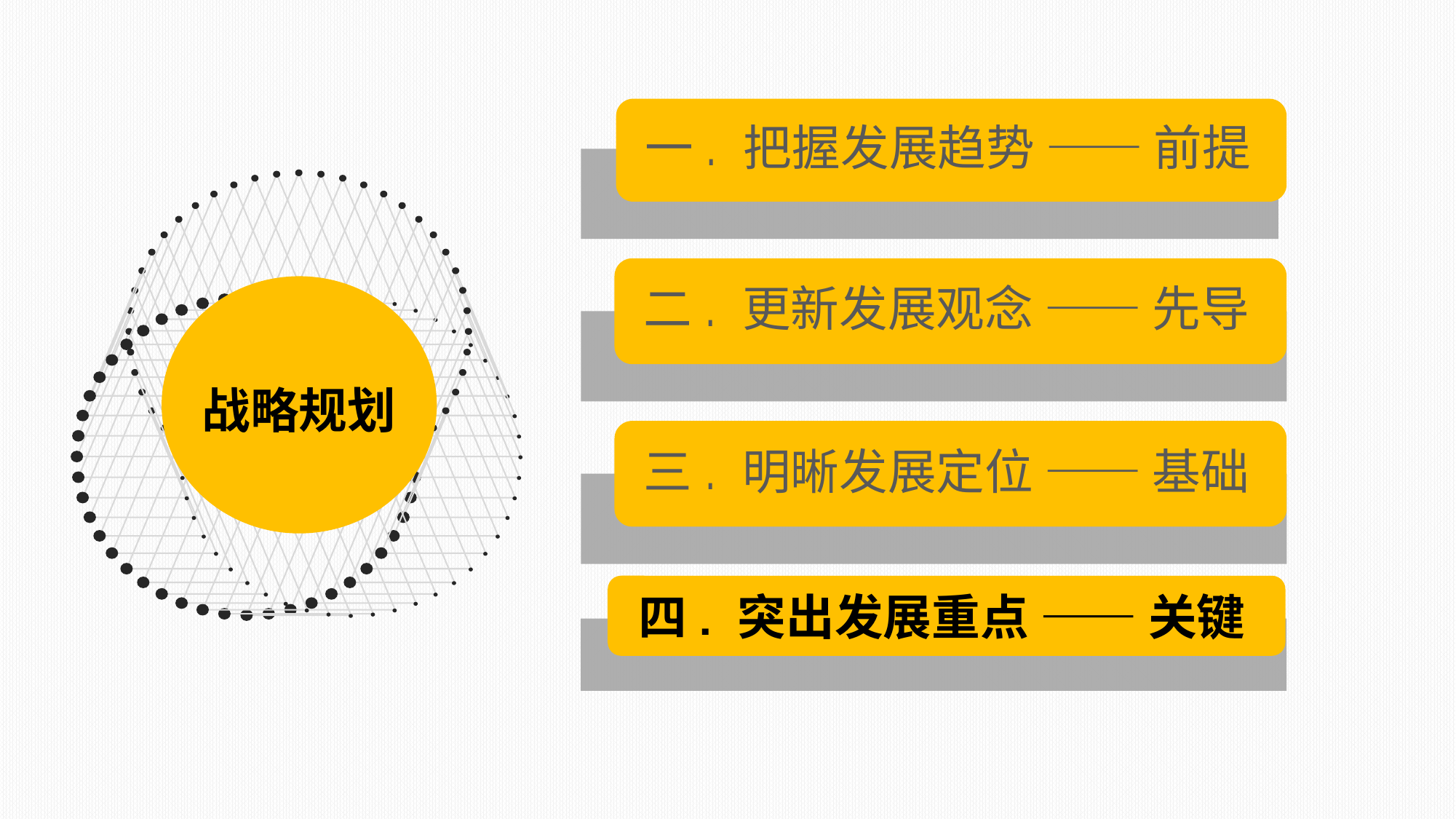

一. 把握发展趋势 —— 前提

二. 更新发展观念 —— 先导

三. 明晰发展定位 —— 基础
战略规划

四. 突出发展重点 —— 关键